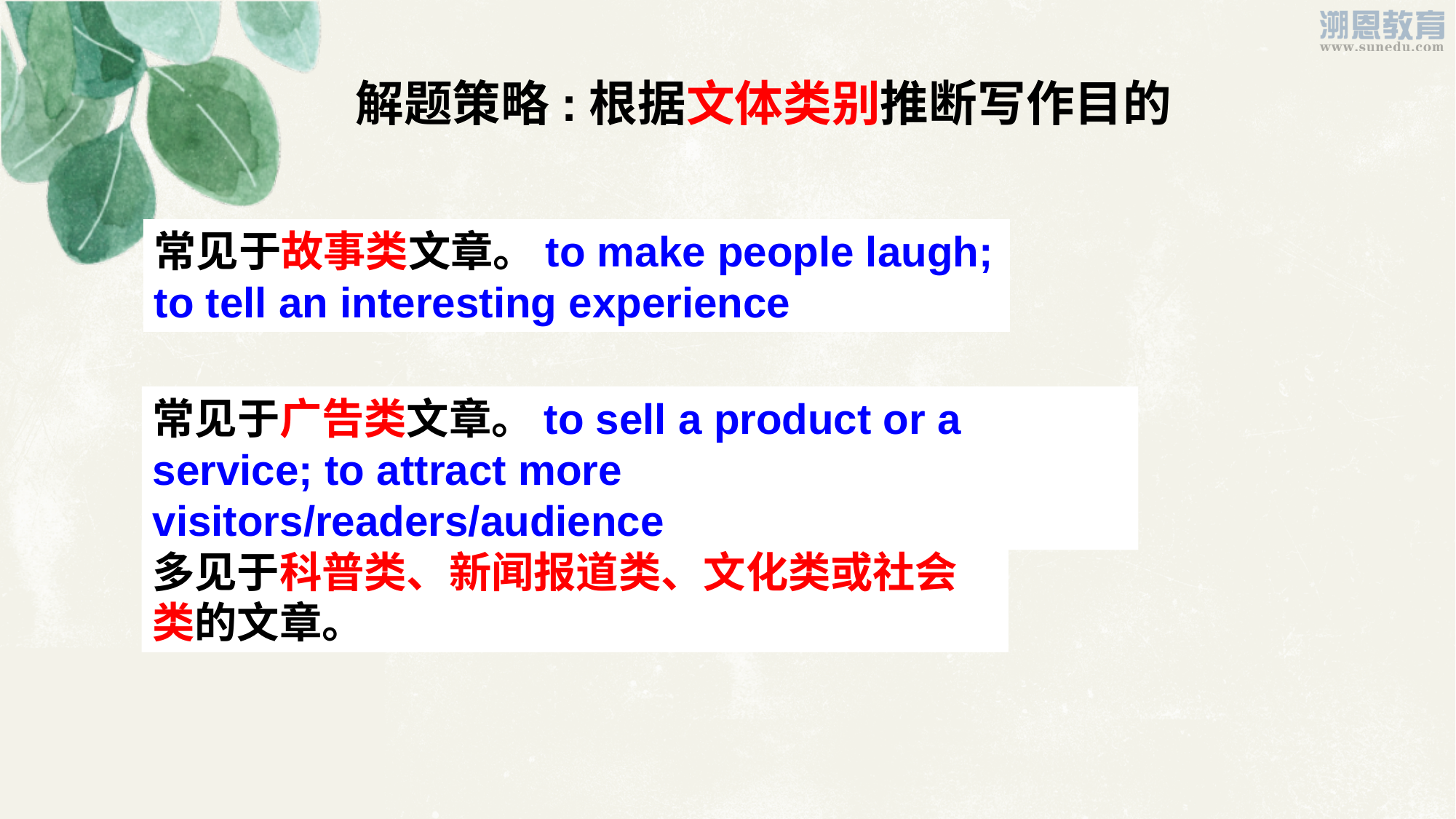

解题策略:根据文体类别推断写作目的

常见于故事类文章。to make people laugh; to tell an interesting experience
(1)  to entertain readers(娱乐读者，让人发笑)
常见于广告类文章。to sell a product or a service; to attract more visitors/readers/audience
(2)  to persuade readers(说服读者接受某种观点)
(3)  to inform readers(告知读者某些信息)
多见于科普类、新闻报道类、文化类或社会类的文章。